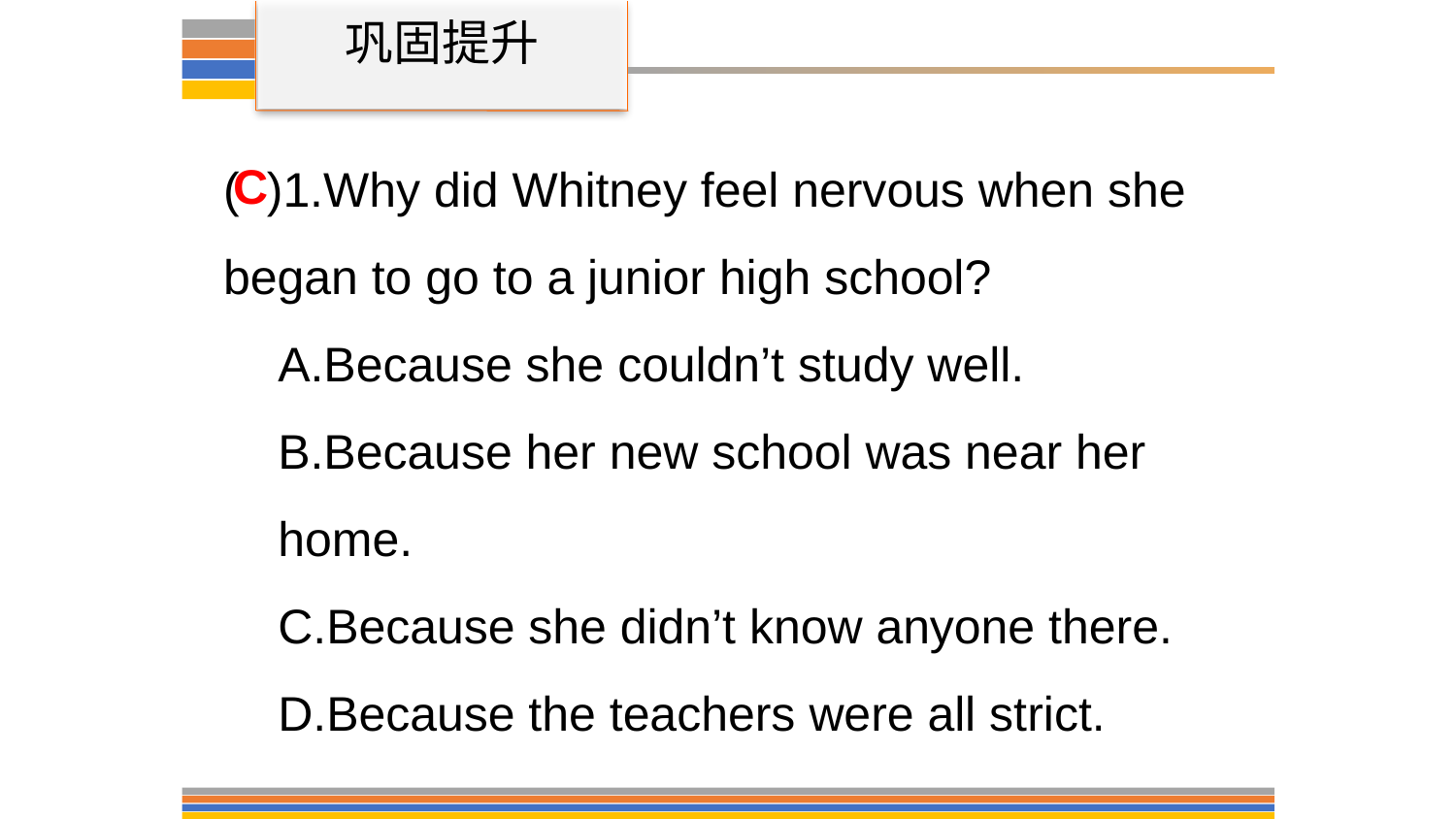

巩固提升

(  )1.Why did Whitney feel nervous when she began to go to a junior high school?
A.Because she couldn’t study well.
B.Because her new school was near her home.
C.Because she didn’t know anyone there.
D.Because the teachers were all strict.
C